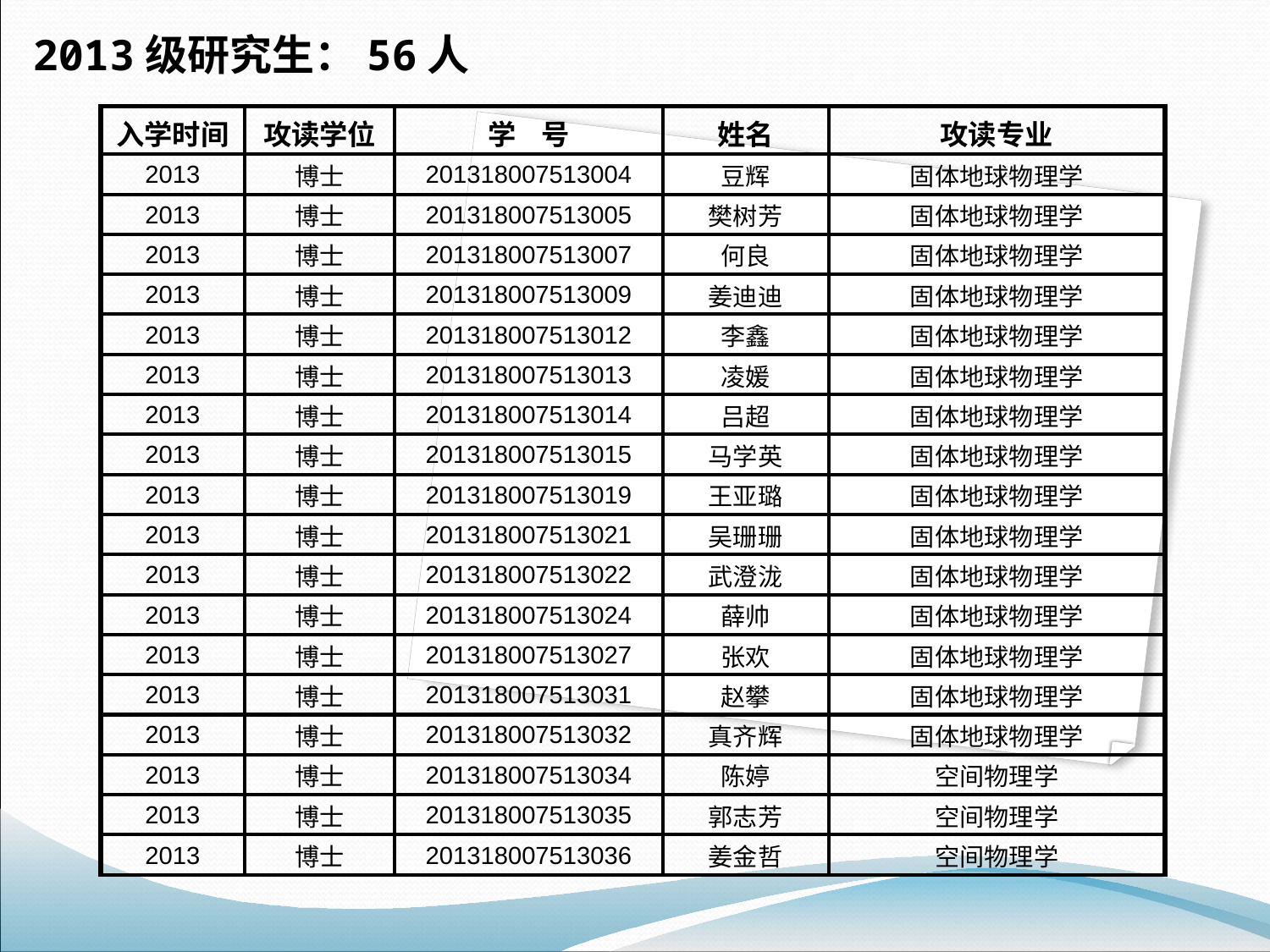

2013级研究生：56人
| 入学时间 | 攻读学位 | 学 号 | 姓名 | 攻读专业 |
| --- | --- | --- | --- | --- |
| 2013 | 博士 | 201318007513004 | 豆辉 | 固体地球物理学 |
| 2013 | 博士 | 201318007513005 | 樊树芳 | 固体地球物理学 |
| 2013 | 博士 | 201318007513007 | 何良 | 固体地球物理学 |
| 2013 | 博士 | 201318007513009 | 姜迪迪 | 固体地球物理学 |
| 2013 | 博士 | 201318007513012 | 李鑫 | 固体地球物理学 |
| 2013 | 博士 | 201318007513013 | 凌媛 | 固体地球物理学 |
| 2013 | 博士 | 201318007513014 | 吕超 | 固体地球物理学 |
| 2013 | 博士 | 201318007513015 | 马学英 | 固体地球物理学 |
| 2013 | 博士 | 201318007513019 | 王亚璐 | 固体地球物理学 |
| 2013 | 博士 | 201318007513021 | 吴珊珊 | 固体地球物理学 |
| 2013 | 博士 | 201318007513022 | 武澄泷 | 固体地球物理学 |
| 2013 | 博士 | 201318007513024 | 薛帅 | 固体地球物理学 |
| 2013 | 博士 | 201318007513027 | 张欢 | 固体地球物理学 |
| 2013 | 博士 | 201318007513031 | 赵攀 | 固体地球物理学 |
| 2013 | 博士 | 201318007513032 | 真齐辉 | 固体地球物理学 |
| 2013 | 博士 | 201318007513034 | 陈婷 | 空间物理学 |
| 2013 | 博士 | 201318007513035 | 郭志芳 | 空间物理学 |
| 2013 | 博士 | 201318007513036 | 姜金哲 | 空间物理学 |